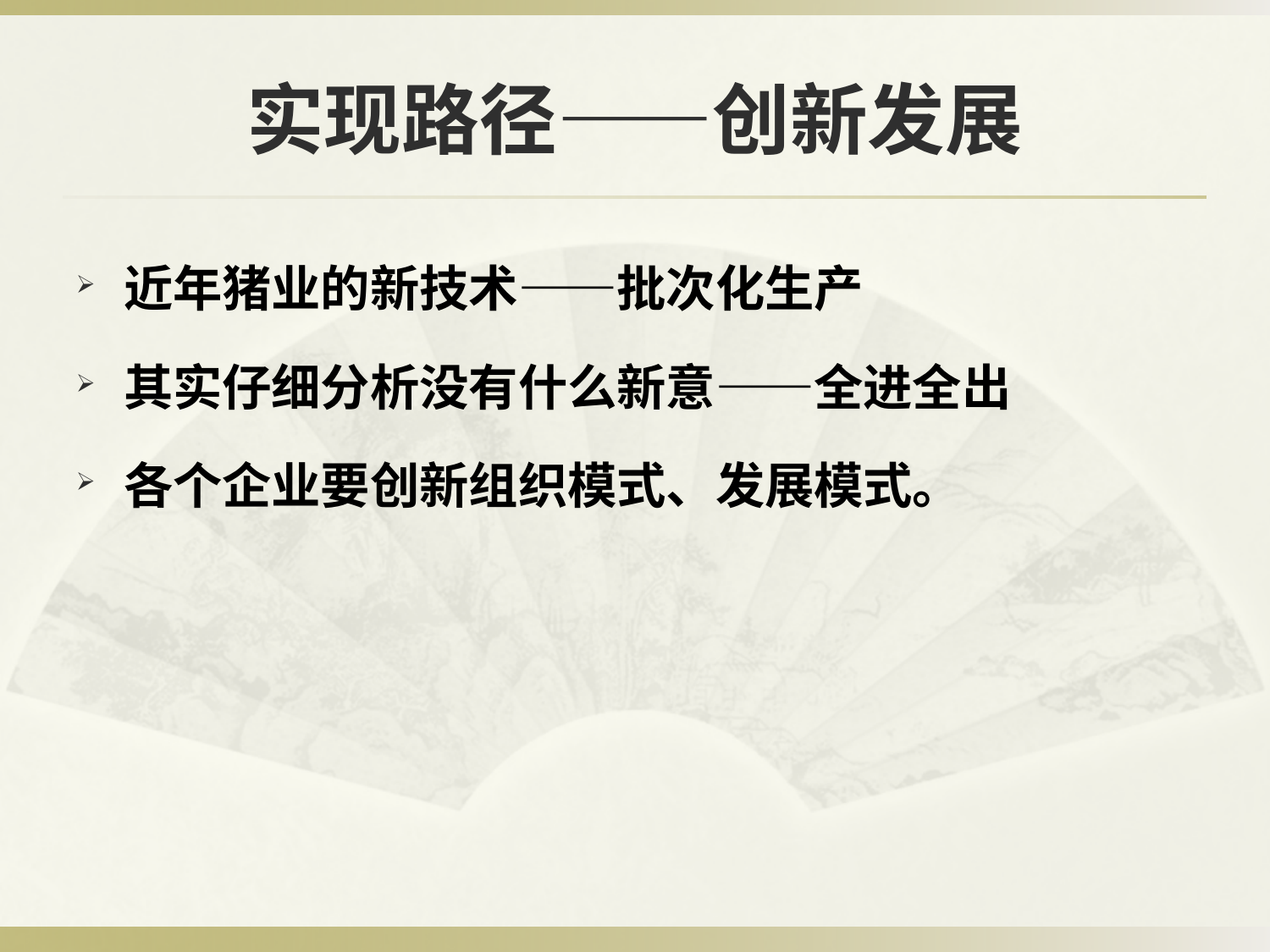

# 实现路径——创新发展
近年猪业的新技术——批次化生产
其实仔细分析没有什么新意——全进全出
各个企业要创新组织模式、发展模式。